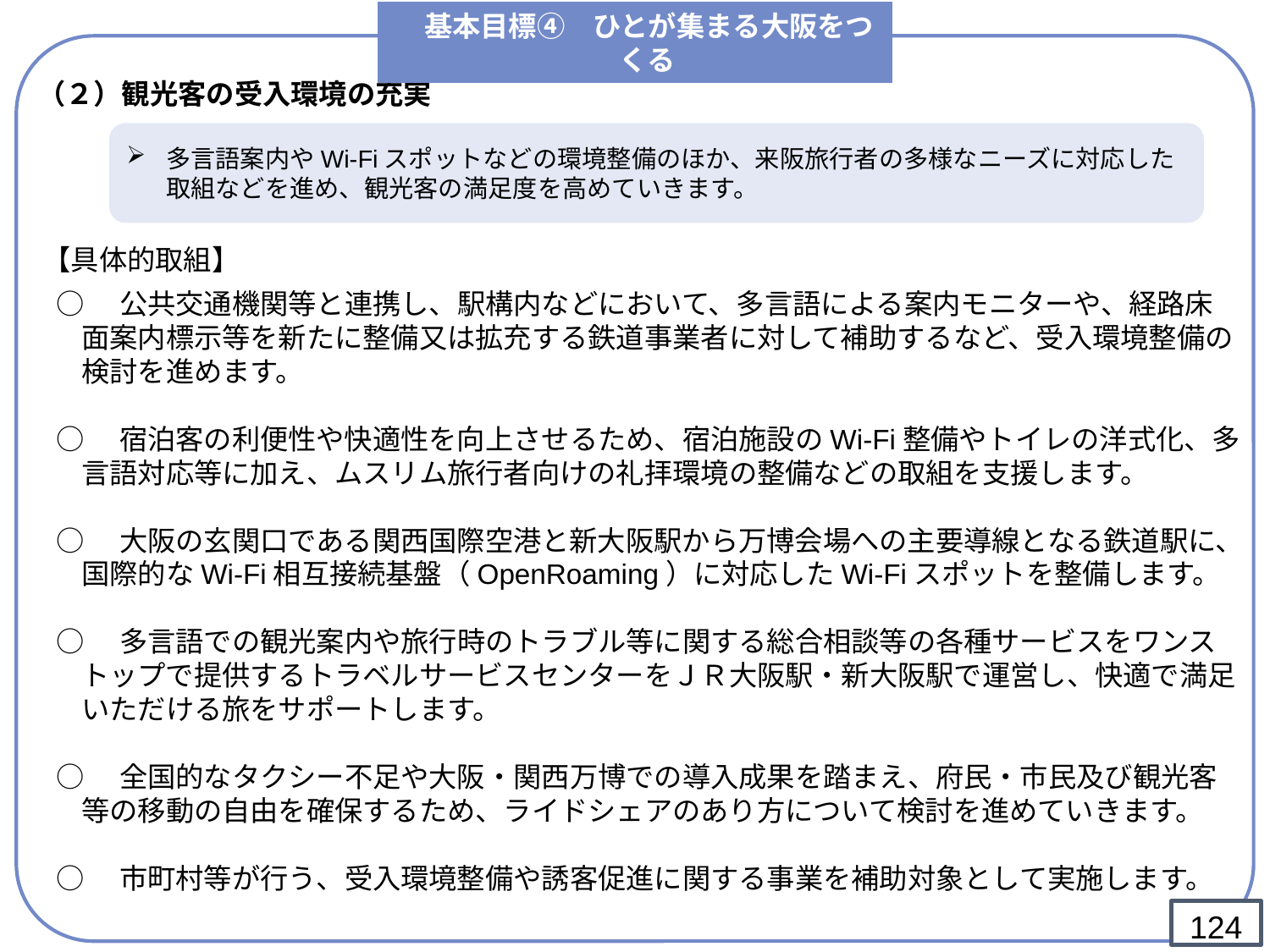

基本目標④　ひとが集まる大阪をつくる

（２）観光客の受入環境の充実
多言語案内やWi-Fiスポットなどの環境整備のほか、来阪旅行者の多様なニーズに対応した取組などを進め、観光客の満足度を高めていきます。
【具体的取組】
○　公共交通機関等と連携し、駅構内などにおいて、多言語による案内モニターや、経路床面案内標示等を新たに整備又は拡充する鉄道事業者に対して補助するなど、受入環境整備の検討を進めます。

○　宿泊客の利便性や快適性を向上させるため、宿泊施設のWi-Fi整備やトイレの洋式化、多言語対応等に加え、ムスリム旅行者向けの礼拝環境の整備などの取組を支援します。

○　大阪の玄関口である関西国際空港と新大阪駅から万博会場への主要導線となる鉄道駅に、国際的なWi-Fi相互接続基盤（OpenRoaming）に対応したWi-Fiスポットを整備します。

○　多言語での観光案内や旅行時のトラブル等に関する総合相談等の各種サービスをワンストップで提供するトラベルサービスセンターをＪＲ大阪駅・新大阪駅で運営し、快適で満足いただける旅をサポートします。

○　全国的なタクシー不足や大阪・関西万博での導入成果を踏まえ、府民・市民及び観光客等の移動の自由を確保するため、ライドシェアのあり方について検討を進めていきます。

○　市町村等が行う、受入環境整備や誘客促進に関する事業を補助対象として実施します。

124